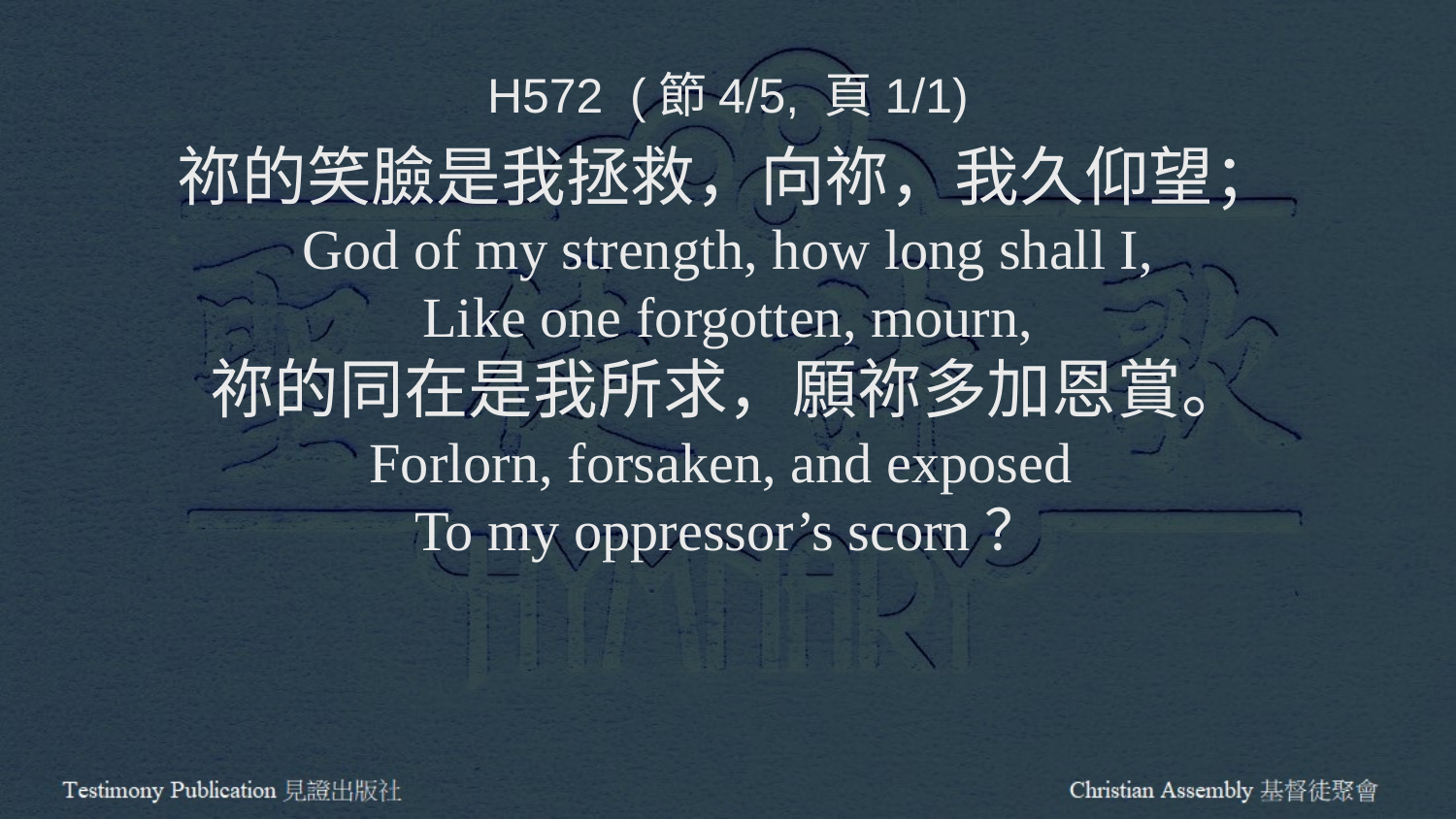

H572  (節4/5, 頁1/1)
祢的笑臉是我拯救，向祢，我久仰望；
God of my strength, how long shall I,
Like one forgotten, mourn,
祢的同在是我所求，願祢多加恩賞。
Forlorn, forsaken, and exposed
To my oppressor’s scorn？